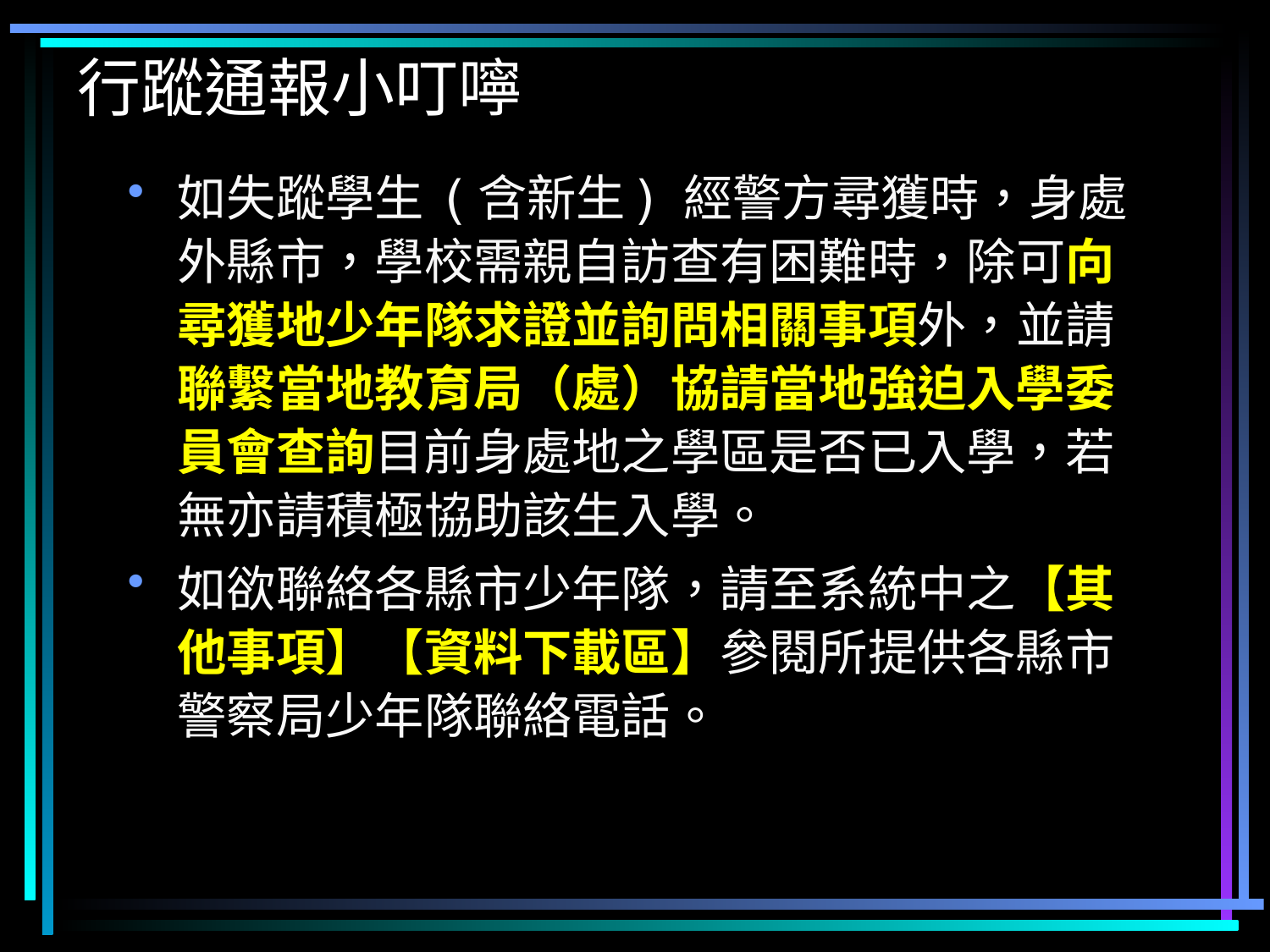

行蹤通報小叮嚀
如失蹤學生 (含新生) 經警方尋獲時，身處外縣市，學校需親自訪查有困難時，除可向尋獲地少年隊求證並詢問相關事項外，並請聯繫當地教育局（處）協請當地強迫入學委員會查詢目前身處地之學區是否已入學，若無亦請積極協助該生入學。
如欲聯絡各縣市少年隊，請至系統中之【其他事項】【資料下載區】參閱所提供各縣市警察局少年隊聯絡電話。